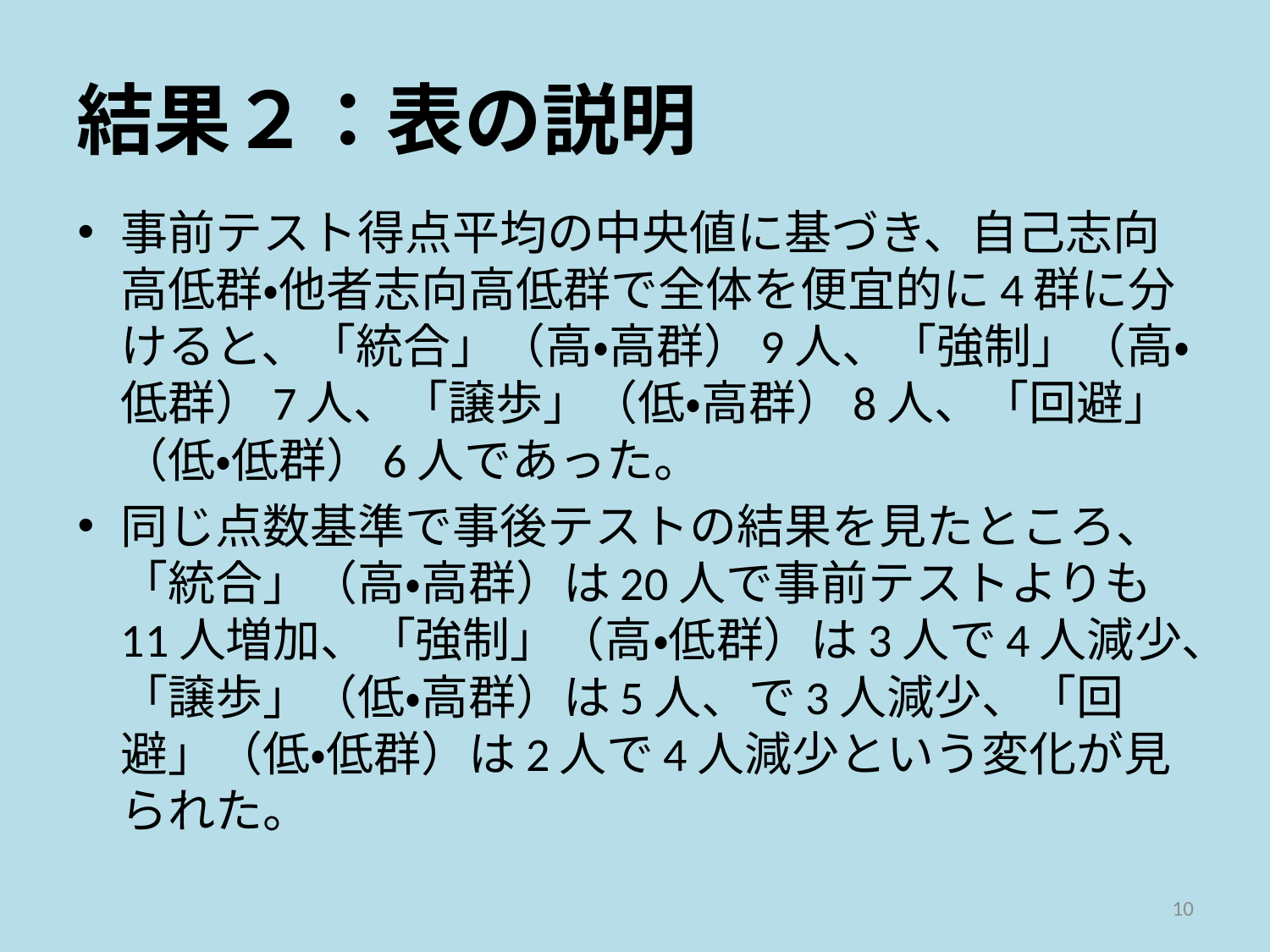

# 結果２：表の説明
事前テスト得点平均の中央値に基づき、自己志向高低群・他者志向高低群で全体を便宜的に4群に分けると、「統合」（高・高群）9人、「強制」（高・低群）7人、「譲歩」（低・高群）8人、「回避」（低・低群）6人であった。
同じ点数基準で事後テストの結果を見たところ、「統合」（高・高群）は20人で事前テストよりも11人増加、「強制」（高・低群）は3人で4人減少、「譲歩」（低・高群）は5人、で3人減少、「回避」（低・低群）は2人で4人減少という変化が見られた。
10